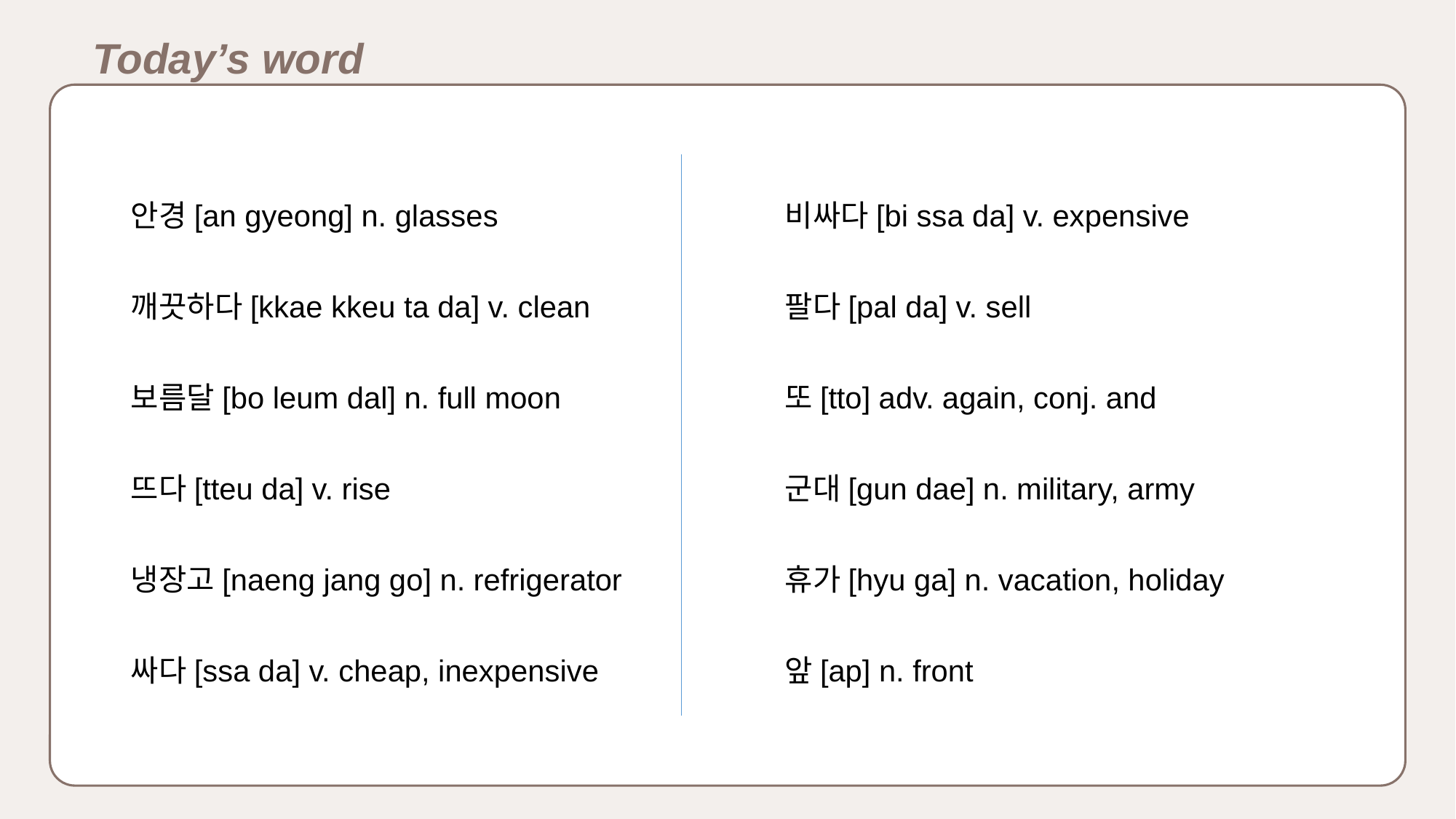

Today’s word

안경[an gyeong] n. glasses
깨끗하다[kkae kkeu ta da] v. clean
보름달[bo leum dal] n. full moon
뜨다[tteu da] v. rise
냉장고[naeng jang go] n. refrigerator
싸다[ssa da] v. cheap, inexpensive
비싸다[bi ssa da] v. expensive
팔다[pal da] v. sell
또[tto] adv. again, conj. and
군대[gun dae] n. military, army
휴가[hyu ga] n. vacation, holiday
앞[ap] n. front